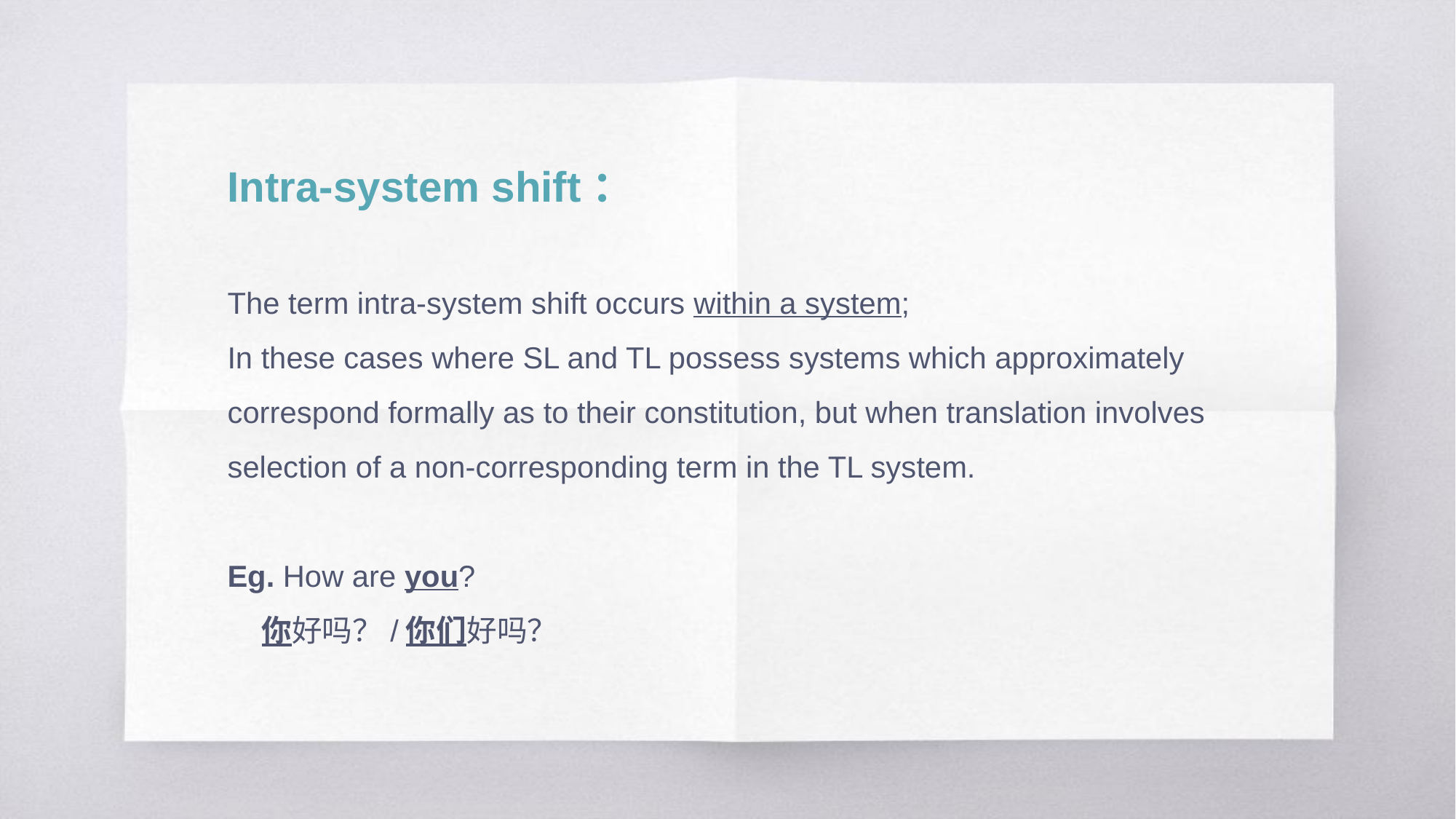

Intra-system shift：

The term intra-system shift occurs within a system;
In these cases where SL and TL possess systems which approximately correspond formally as to their constitution, but when translation involves selection of a non-corresponding term in the TL system.

Eg. How are you?
    你好吗？/你们好吗？